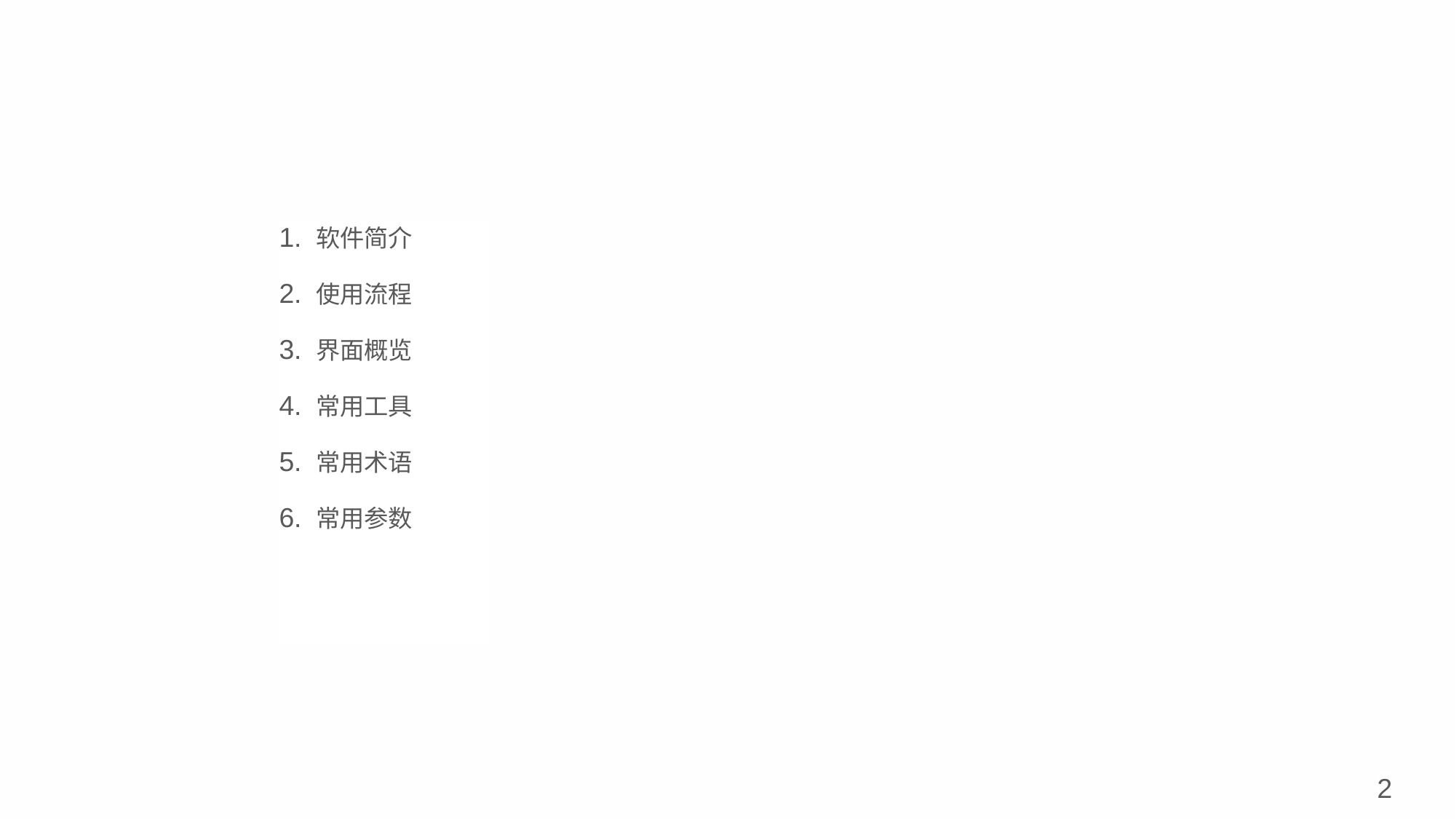

1. 软件简介
2. 使用流程
3. 界面概览
4. 常用工具
5. 常用术语
6. 常用参数
2